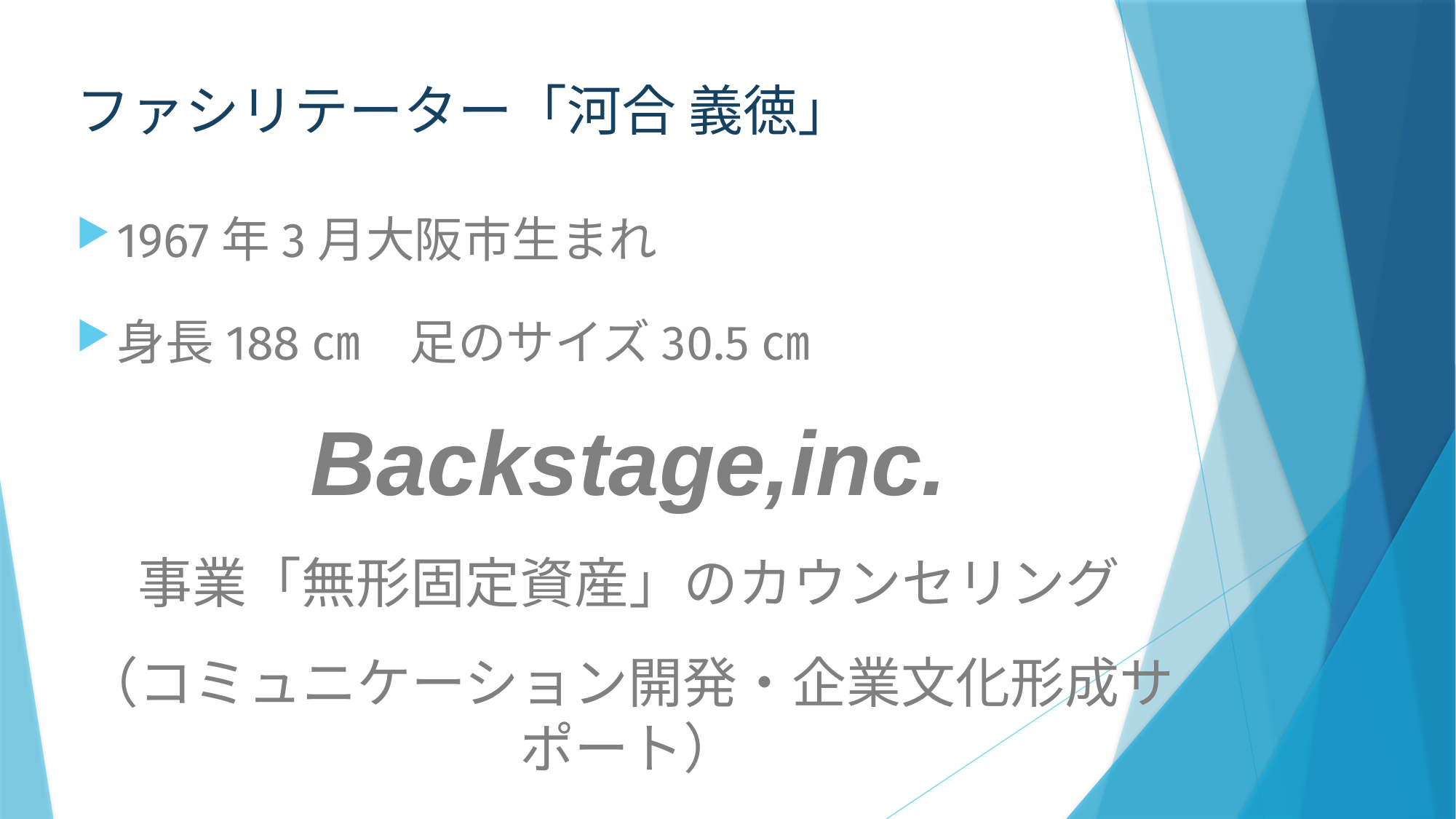

# ファシリテーター「河合 義徳」
1967年3月大阪市生まれ
身長188㎝　足のサイズ30.5㎝
Backstage,inc.
事業「無形固定資産」のカウンセリング
（コミュニケーション開発・企業文化形成サポート）